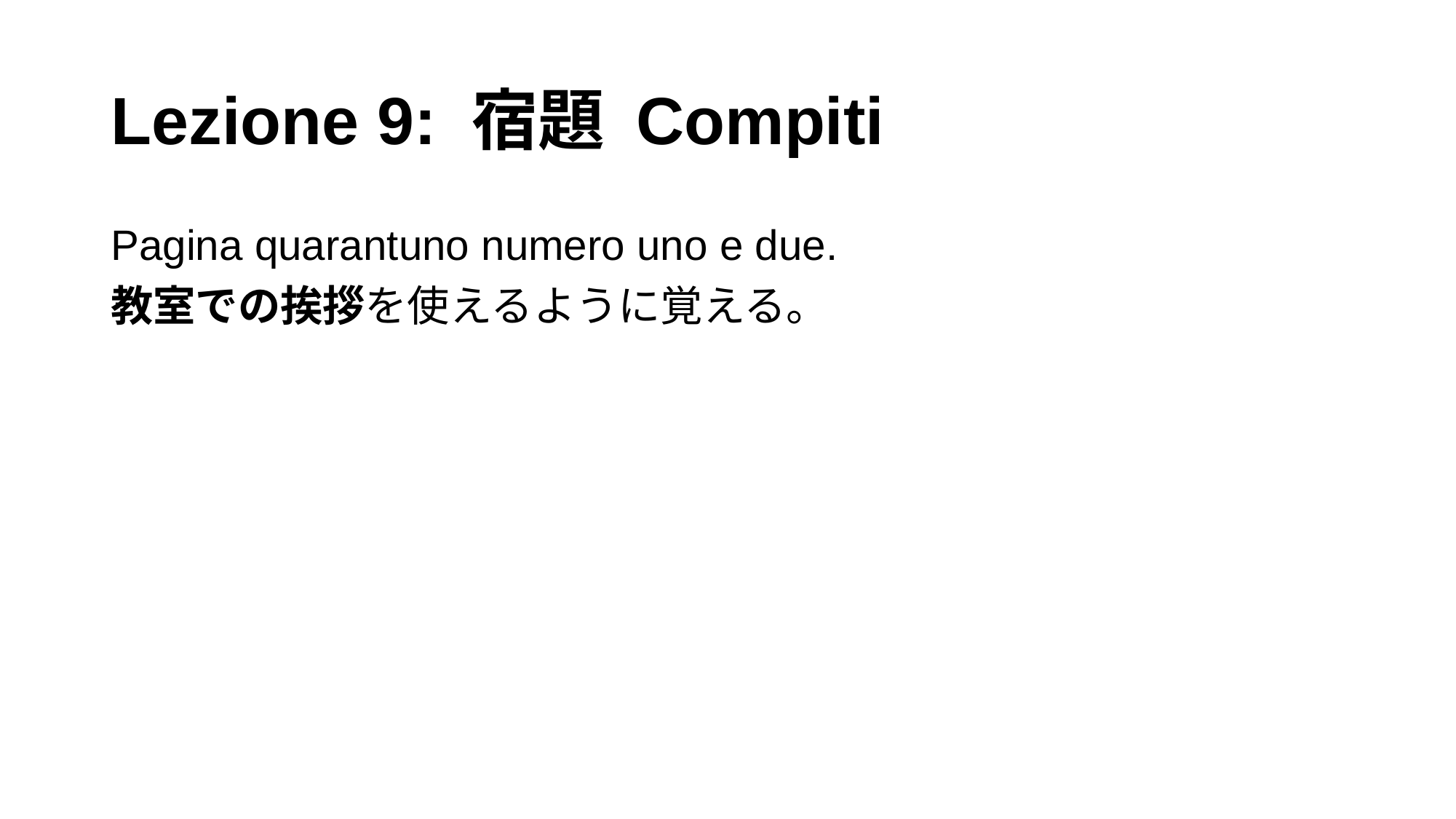

# Lezione 9: 宿題 Compiti
Pagina quarantuno numero uno e due.
教室での挨拶を使えるように覚える。